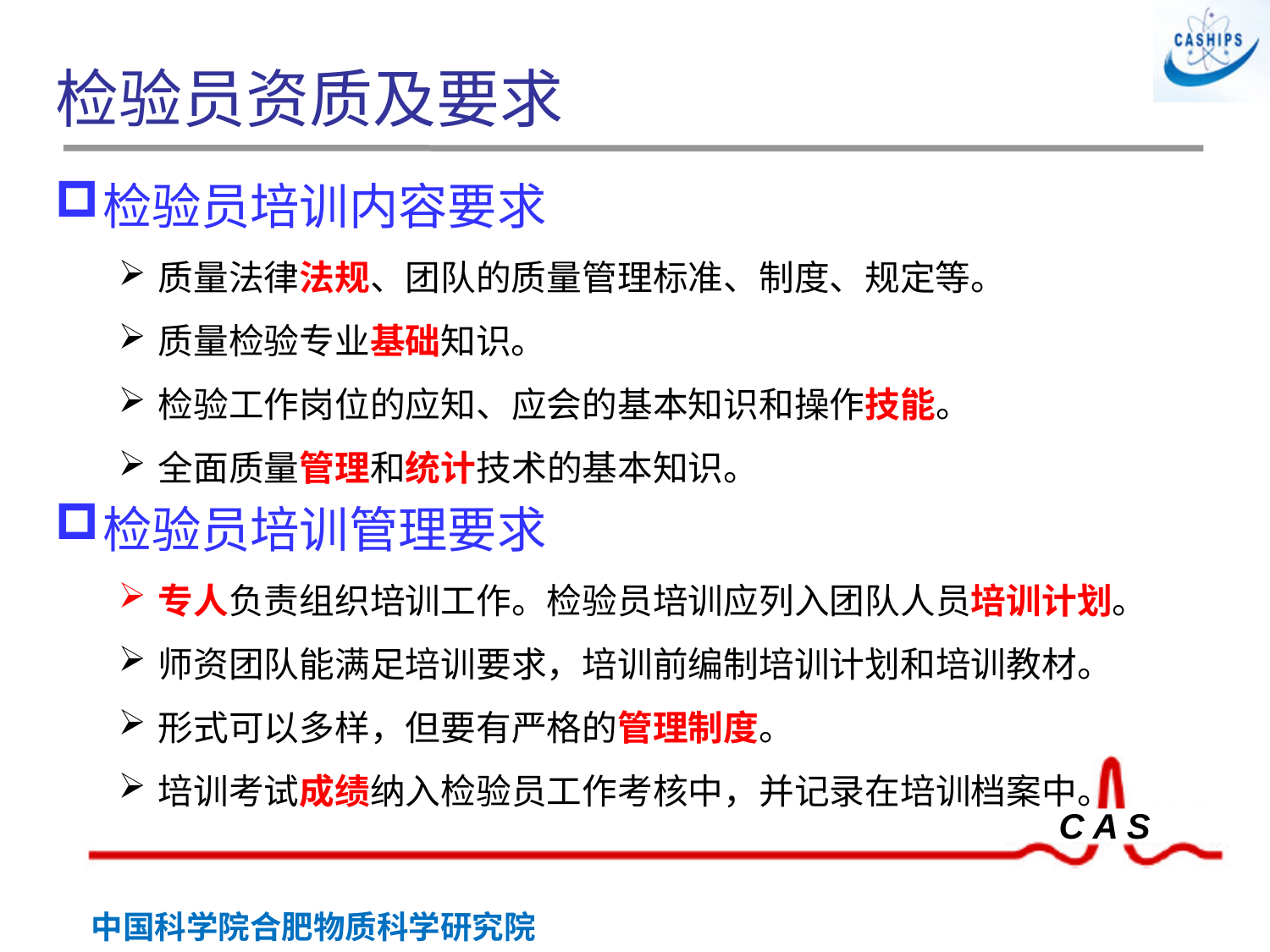

# 检验员资质及要求
检验员培训内容要求
质量法律法规、团队的质量管理标准、制度、规定等。
质量检验专业基础知识。
检验工作岗位的应知、应会的基本知识和操作技能。
全面质量管理和统计技术的基本知识。
检验员培训管理要求
专人负责组织培训工作。检验员培训应列入团队人员培训计划。
师资团队能满足培训要求，培训前编制培训计划和培训教材。
形式可以多样，但要有严格的管理制度。
培训考试成绩纳入检验员工作考核中，并记录在培训档案中。